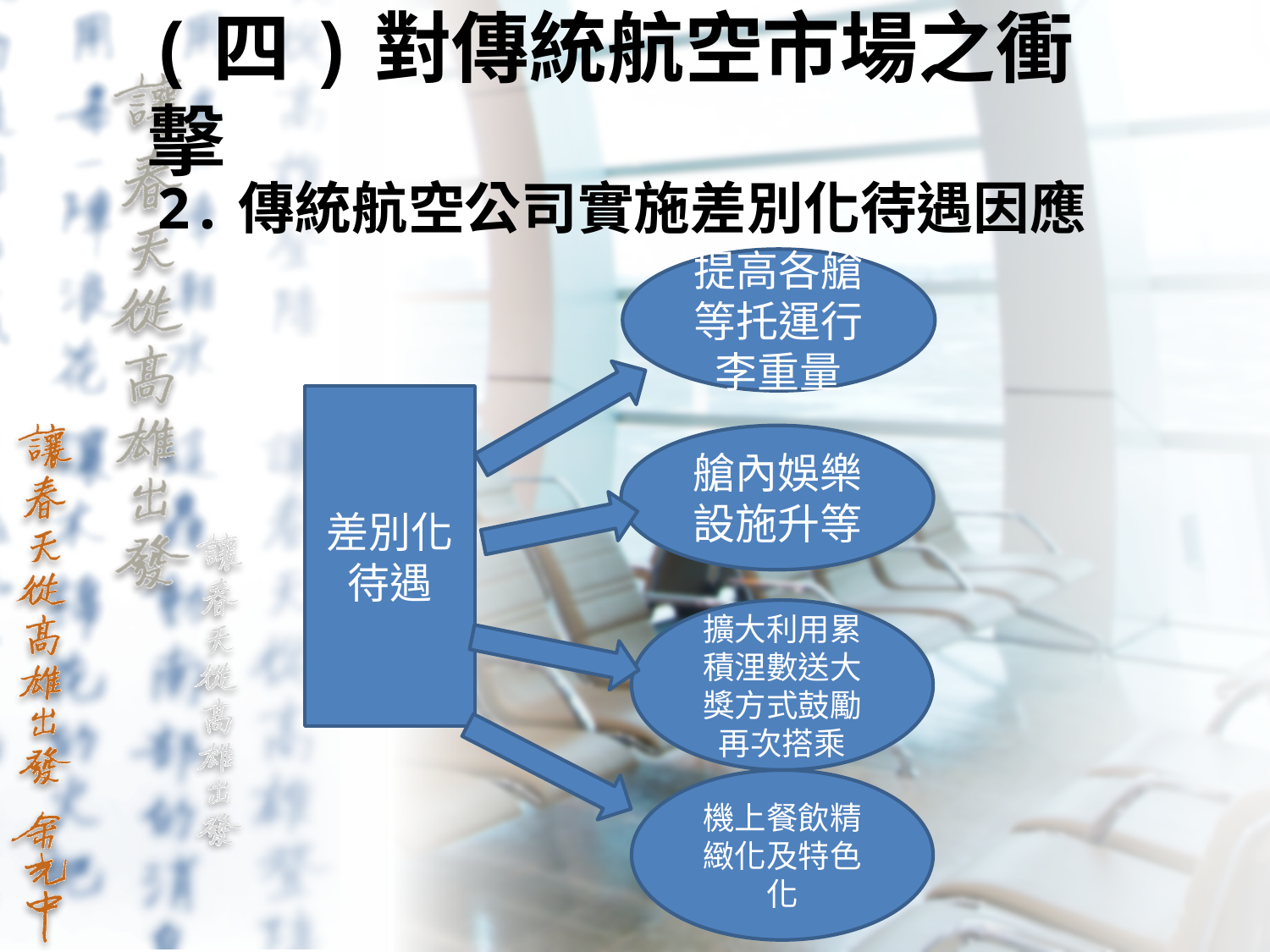

# (四)對傳統航空市場之衝擊
2.傳統航空公司實施差別化待遇因應
提高各艙等托運行李重量
差別化待遇

艙內娛樂設施升等

擴大利用累積浬數送大獎方式鼓勵再次搭乘

機上餐飲精緻化及特色化